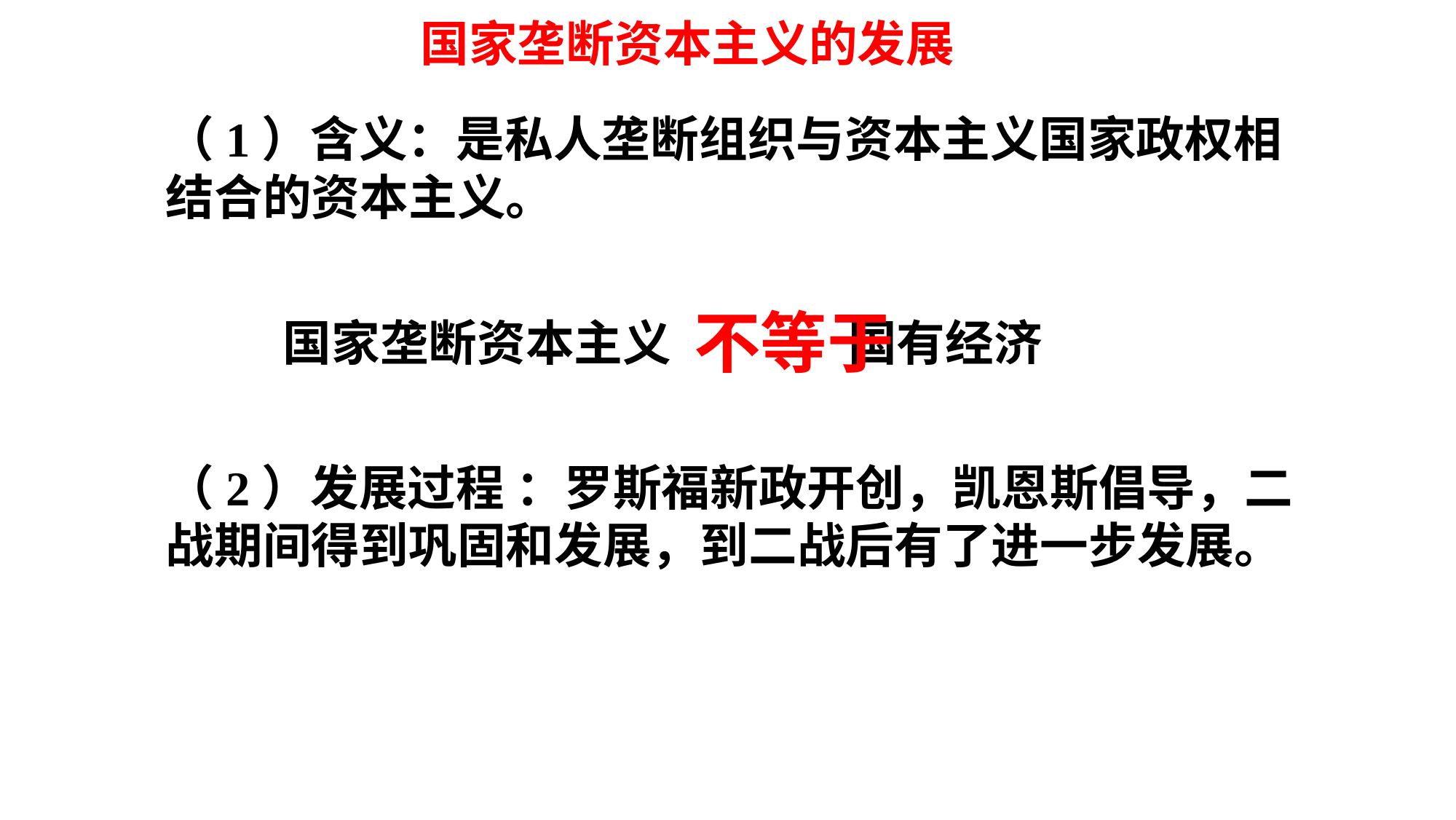

国家垄断资本主义的发展
（1）含义：是私人垄断组织与资本主义国家政权相结合的资本主义。
不等于
国家垄断资本主义                国有经济
（2）发展过程 ：罗斯福新政开创，凯恩斯倡导，二战期间得到巩固和发展，到二战后有了进一步发展。